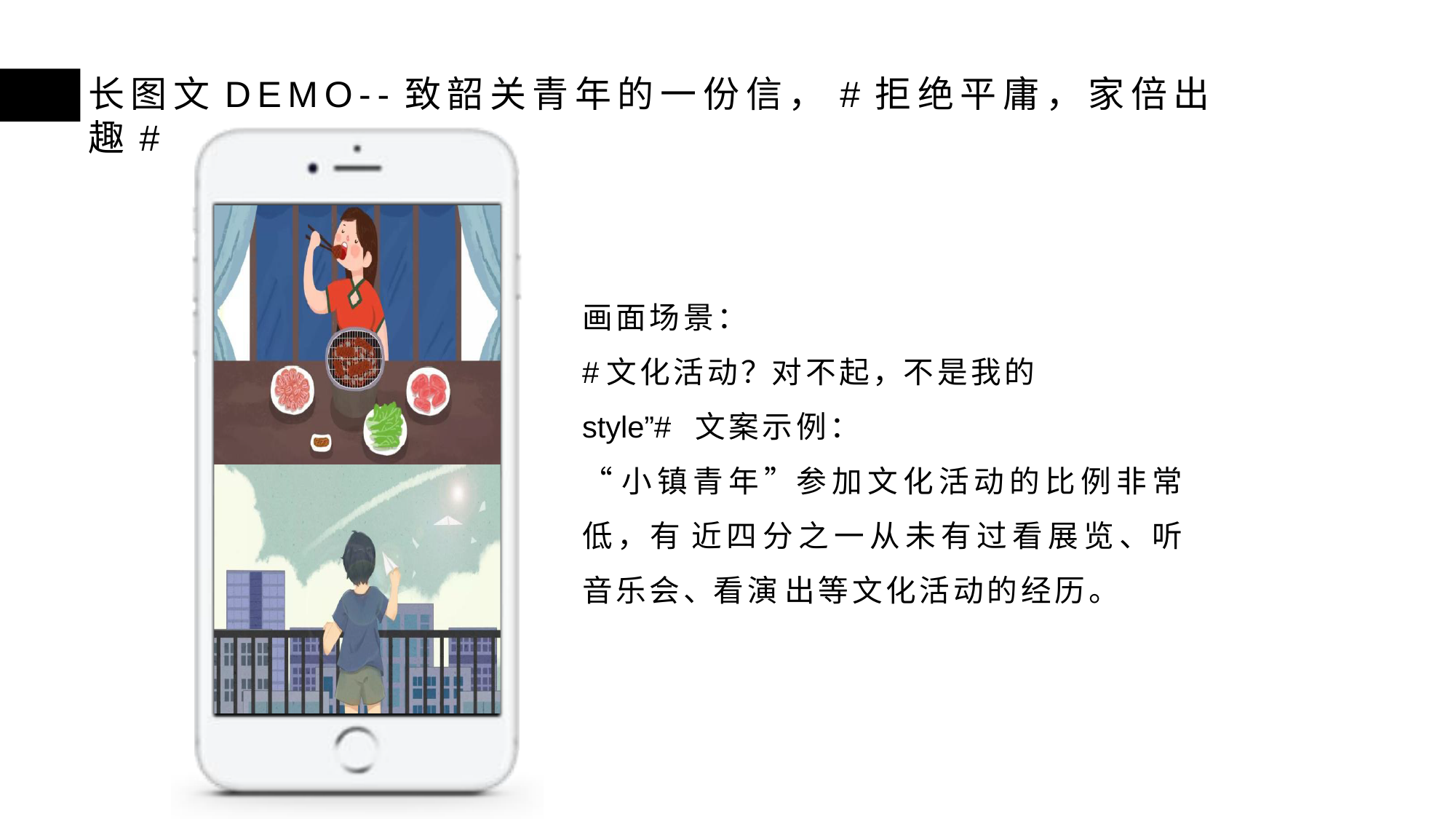

# 长图文DEMO--致韶关青年的一份信，#拒绝平庸，家倍出趣#

画面场景：
#文化活动？对不起，不是我的style”#  文案示例：
“小镇青年”参加文化活动的比例非常低，有 近四分之一从未有过看展览、听音乐会、看演 出等文化活动的经历。